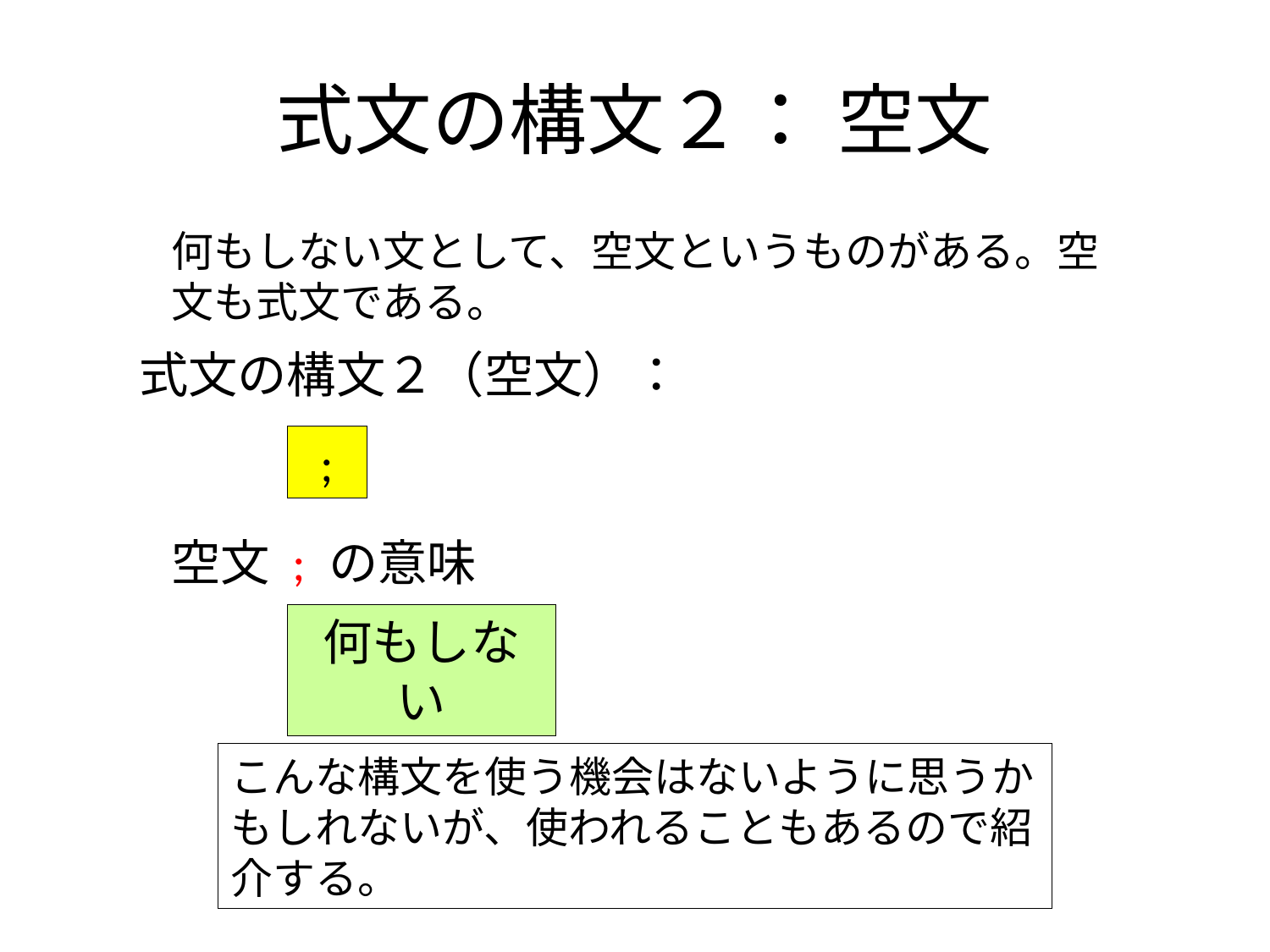

# 式文の構文２： 空文
何もしない文として、空文というものがある。空文も式文である。
式文の構文２（空文）：
;
空文 ; の意味
何もしない
こんな構文を使う機会はないように思うかもしれないが、使われることもあるので紹介する。